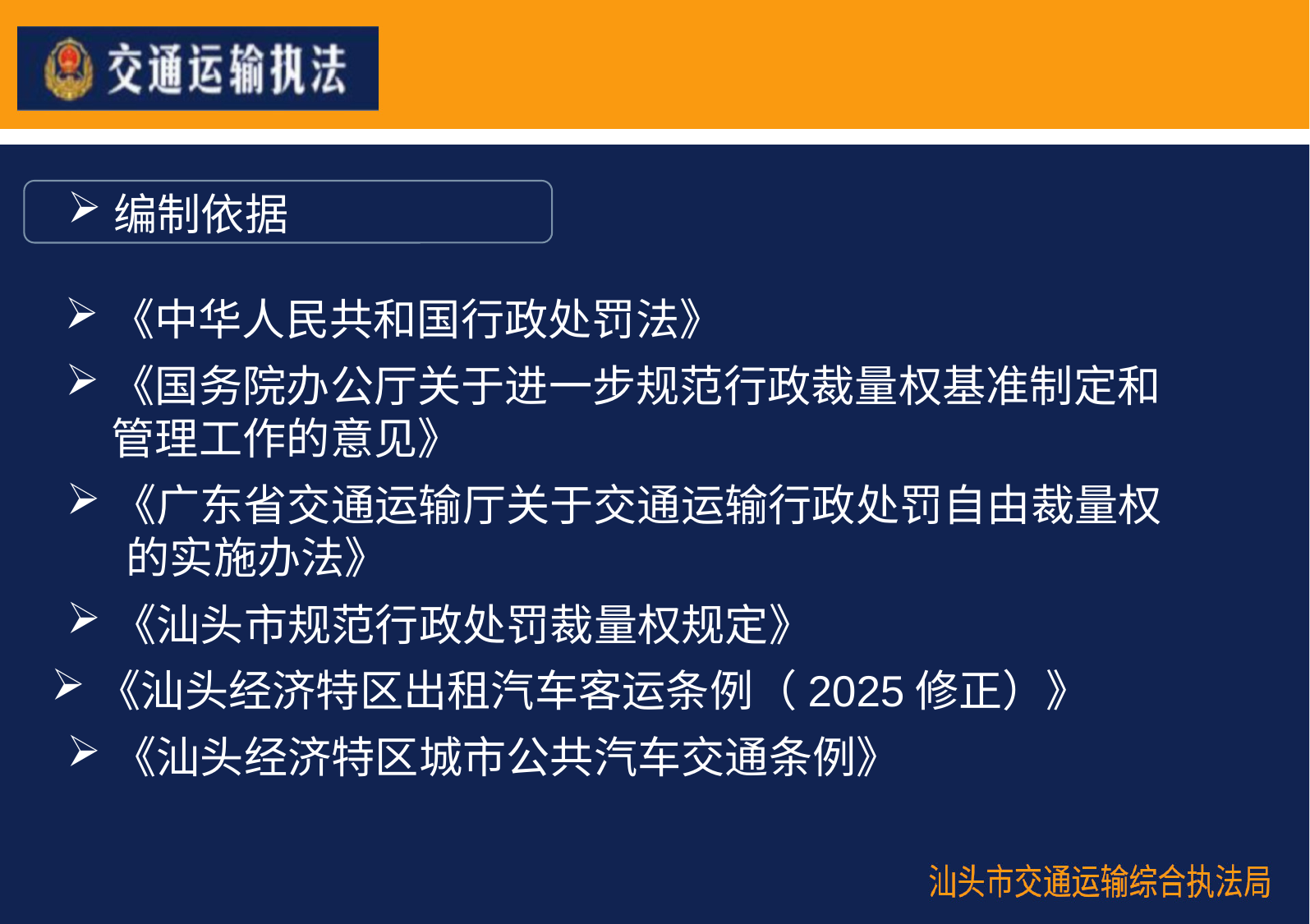

编制依据
《中华人民共和国行政处罚法》
《国务院办公厅关于进一步规范行政裁量权基准制定和管理工作的意见》
《广东省交通运输厅关于交通运输行政处罚自由裁量权
     的实施办法》
《汕头市规范行政处罚裁量权规定》
《汕头经济特区出租汽车客运条例（2025修正）》
《汕头经济特区城市公共汽车交通条例》